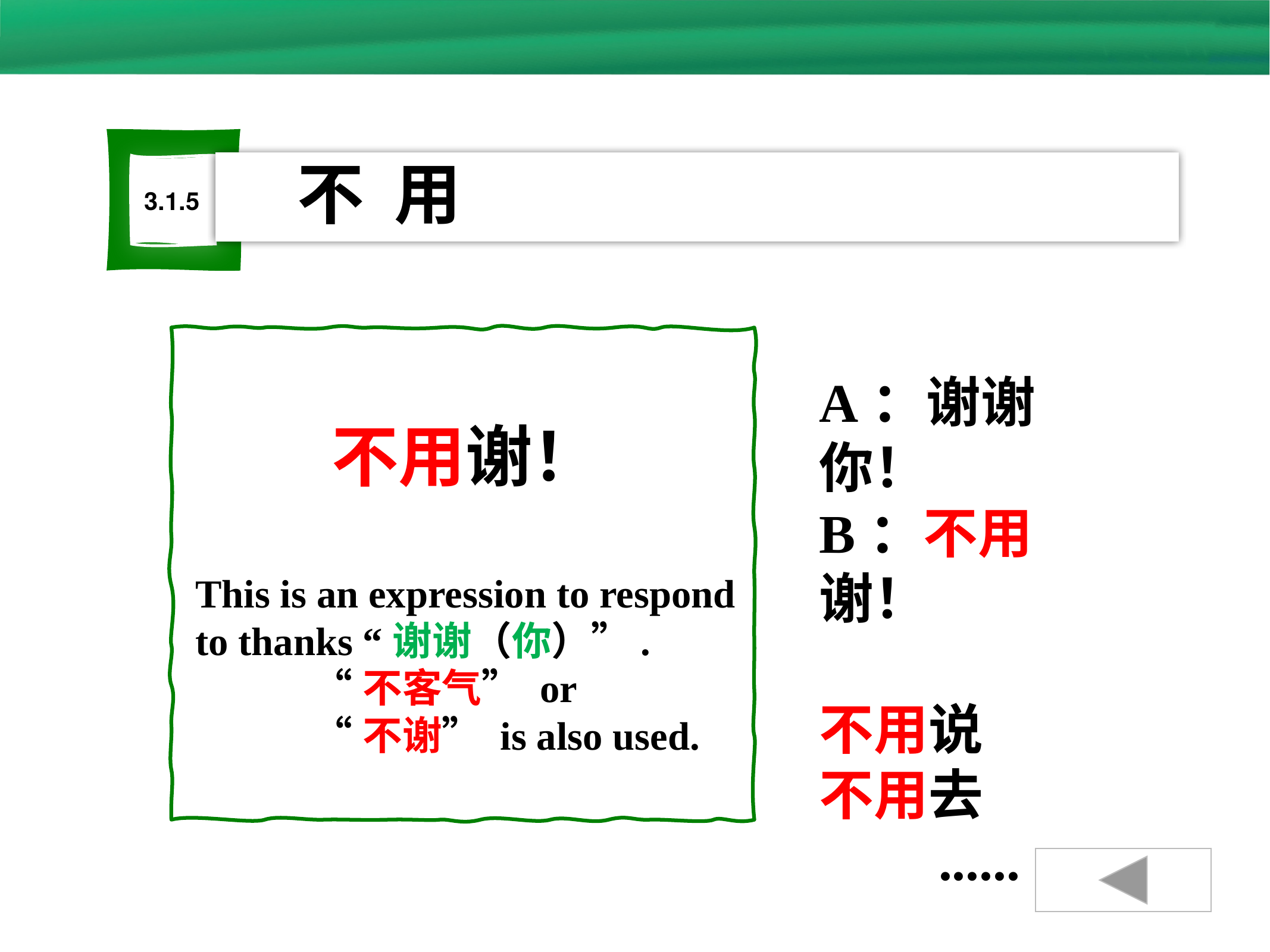

不  用
3.1.5

A：谢谢你！
B：不用谢！

不用说
不用去
......
不用谢！
This is an expression to respond to thanks “谢谢（你）”.
             “不客气” or
             “不谢” is also used.